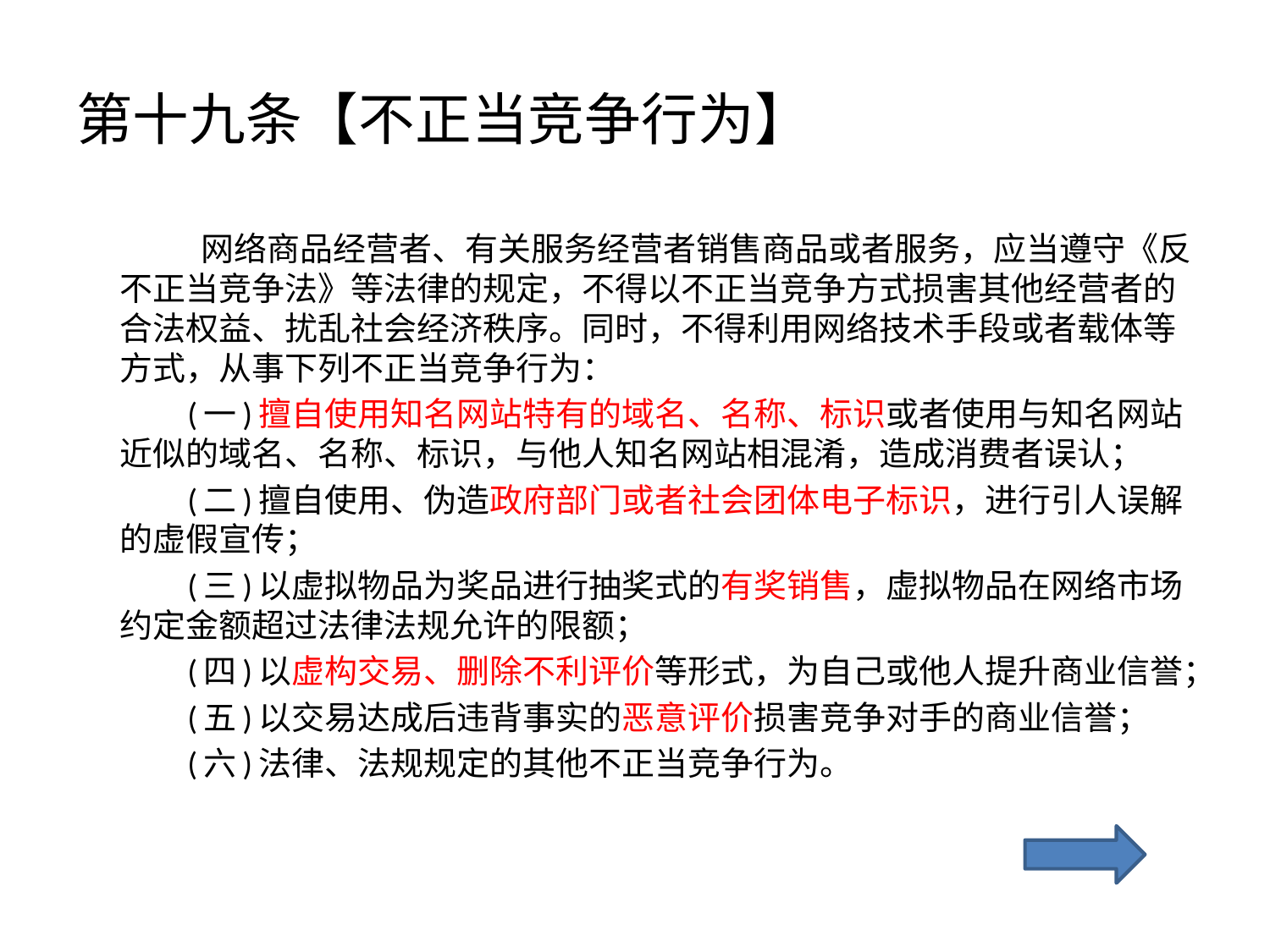

# 第十九条【不正当竞争行为】
                网络商品经营者、有关服务经营者销售商品或者服务，应当遵守《反不正当竞争法》等法律的规定，不得以不正当竞争方式损害其他经营者的合法权益、扰乱社会经济秩序。同时，不得利用网络技术手段或者载体等方式，从事下列不正当竞争行为：
               (一)擅自使用知名网站特有的域名、名称、标识或者使用与知名网站近似的域名、名称、标识，与他人知名网站相混淆，造成消费者误认；
               (二)擅自使用、伪造政府部门或者社会团体电子标识，进行引人误解的虚假宣传；
               (三)以虚拟物品为奖品进行抽奖式的有奖销售，虚拟物品在网络市场约定金额超过法律法规允许的限额；
               (四)以虚构交易、删除不利评价等形式，为自己或他人提升商业信誉；
               (五)以交易达成后违背事实的恶意评价损害竞争对手的商业信誉；
               (六)法律、法规规定的其他不正当竞争行为。